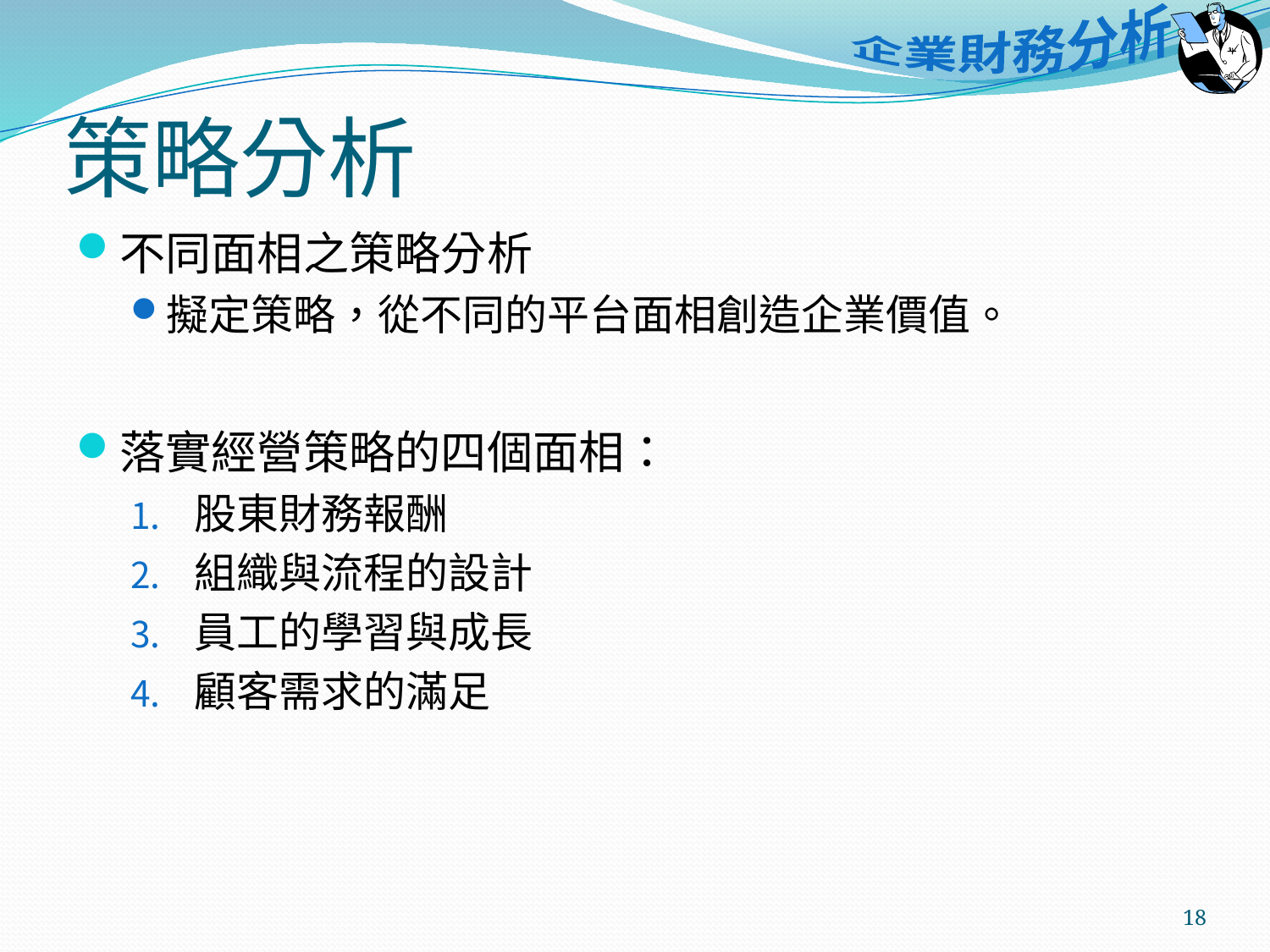

# 策略分析
不同面相之策略分析
擬定策略，從不同的平台面相創造企業價值。

落實經營策略的四個面相：
股東財務報酬
組織與流程的設計
員工的學習與成長
顧客需求的滿足
18